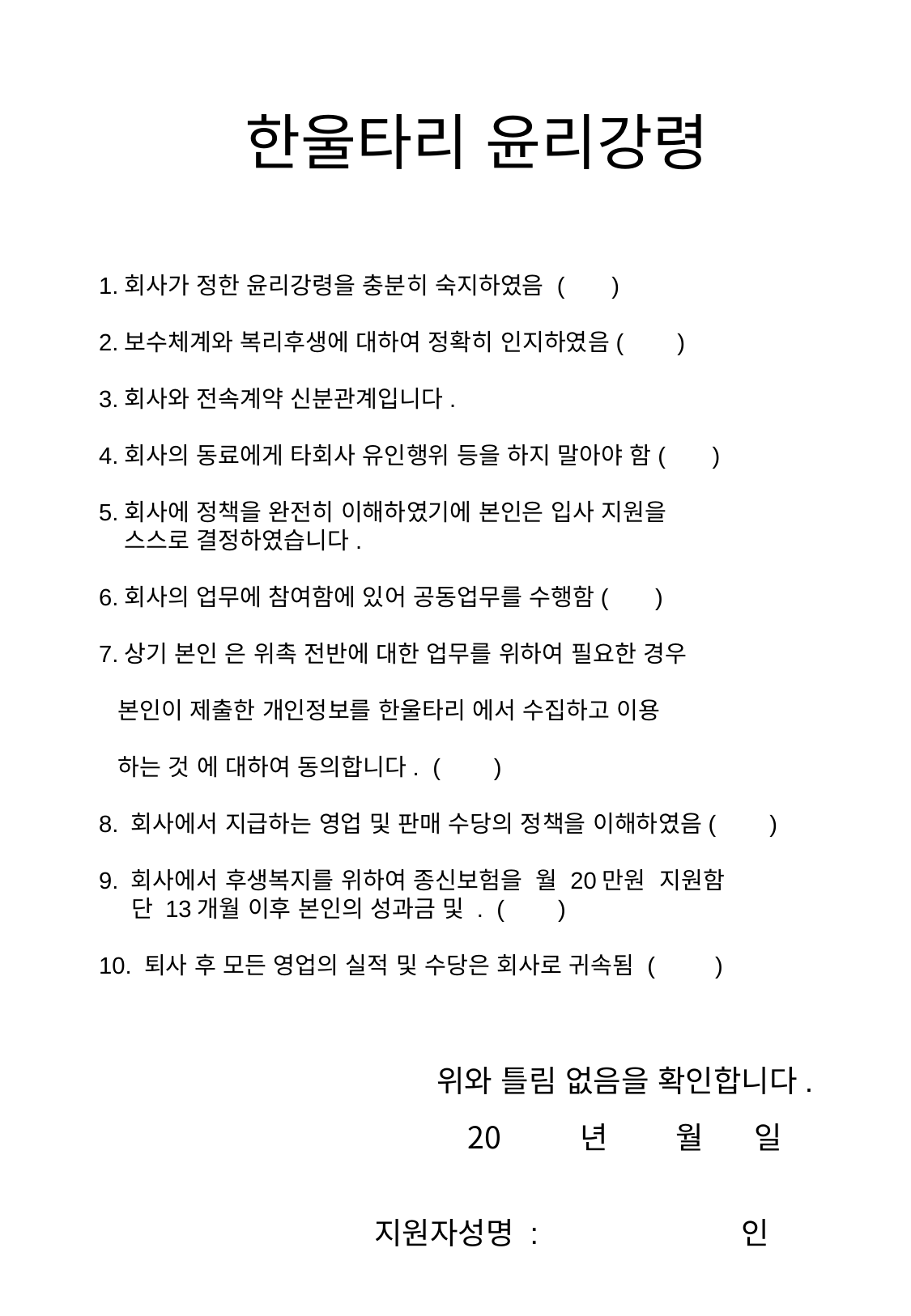

1.회사가 정한 윤리강령을 충분히 숙지하였음 (       )

2.보수체계와 복리후생에 대하여 정확히 인지하였음(        )

3.회사와 전속계약 신분관계입니다.

4.회사의 동료에게 타회사 유인행위 등을 하지 말아야 함(       )

5.회사에 정책을 완전히 이해하였기에 본인은 입사 지원을
   스스로 결정하였습니다.

6.회사의 업무에 참여함에 있어 공동업무를 수행함(       )

7.상기 본인 은 위촉 전반에 대한 업무를 위하여 필요한 경우

  본인이 제출한 개인정보를 한울타리 에서 수집하고 이용

  하는 것 에 대하여 동의합니다.  (        )

8. 회사에서 지급하는 영업 및 판매 수당의 정책을 이해하였음(        )

9. 회사에서 후생복지를 위하여 종신보험을  월 20만원  지원함
    단 13개월 이후 본인의 성과금 및 .  (        )

10. 퇴사 후 모든 영업의 실적 및 수당은 회사로 귀속됨 (         )

한울타리 윤리강령
위와 틀림 없음을 확인합니다.
       년        월      일
지원자성명 :                       인